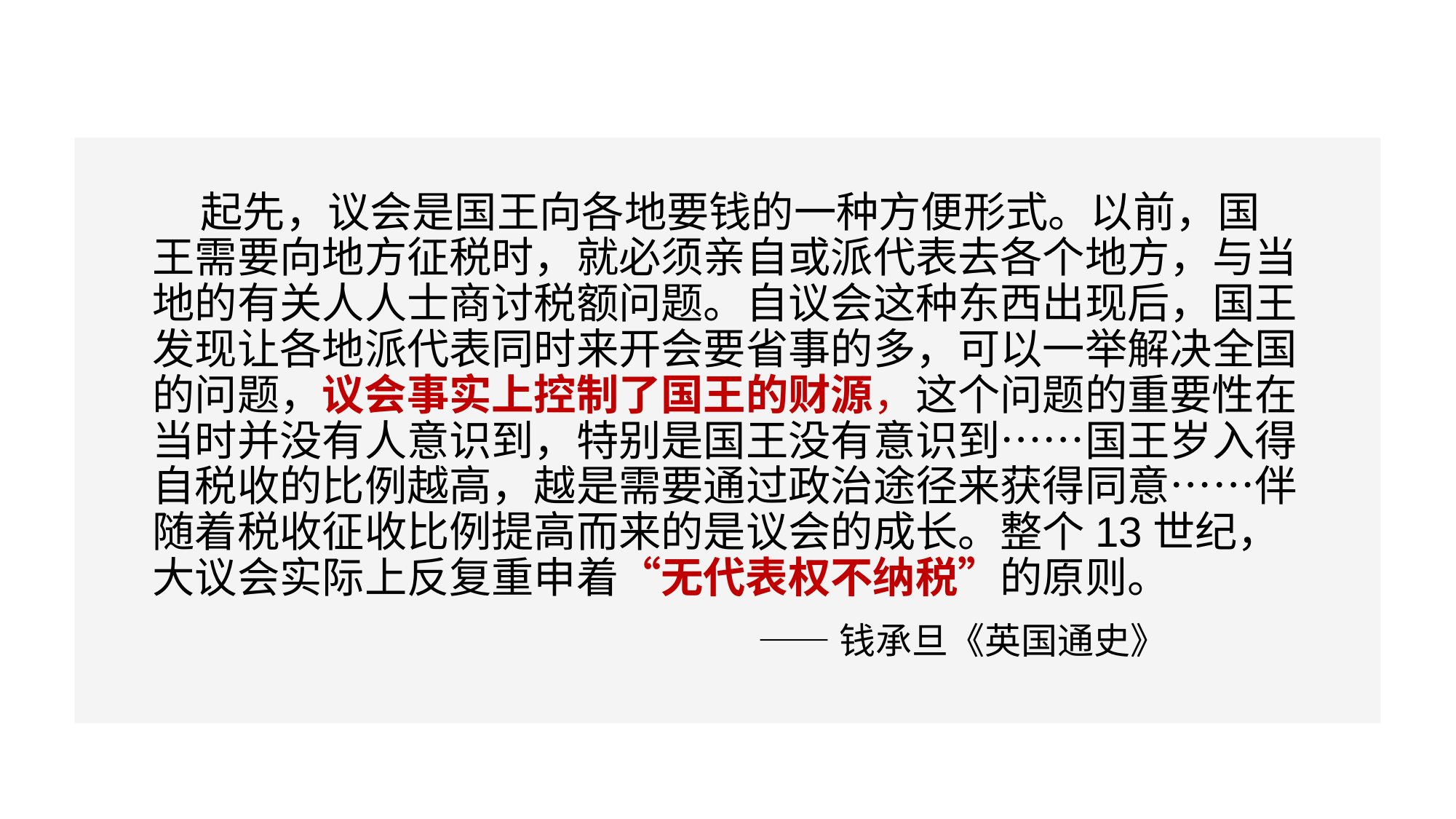

起先，议会是国王向各地要钱的一种方便形式。以前，国王需要向地方征税时，就必须亲自或派代表去各个地方，与当地的有关人人士商讨税额问题。自议会这种东西出现后，国王发现让各地派代表同时来开会要省事的多，可以一举解决全国的问题，议会事实上控制了国王的财源，这个问题的重要性在当时并没有人意识到，特别是国王没有意识到……国王岁入得自税收的比例越高，越是需要通过政治途径来获得同意……伴随着税收征收比例提高而来的是议会的成长。整个13世纪，大议会实际上反复重申着“无代表权不纳税”的原则。
                                                                ——钱承旦《英国通史》